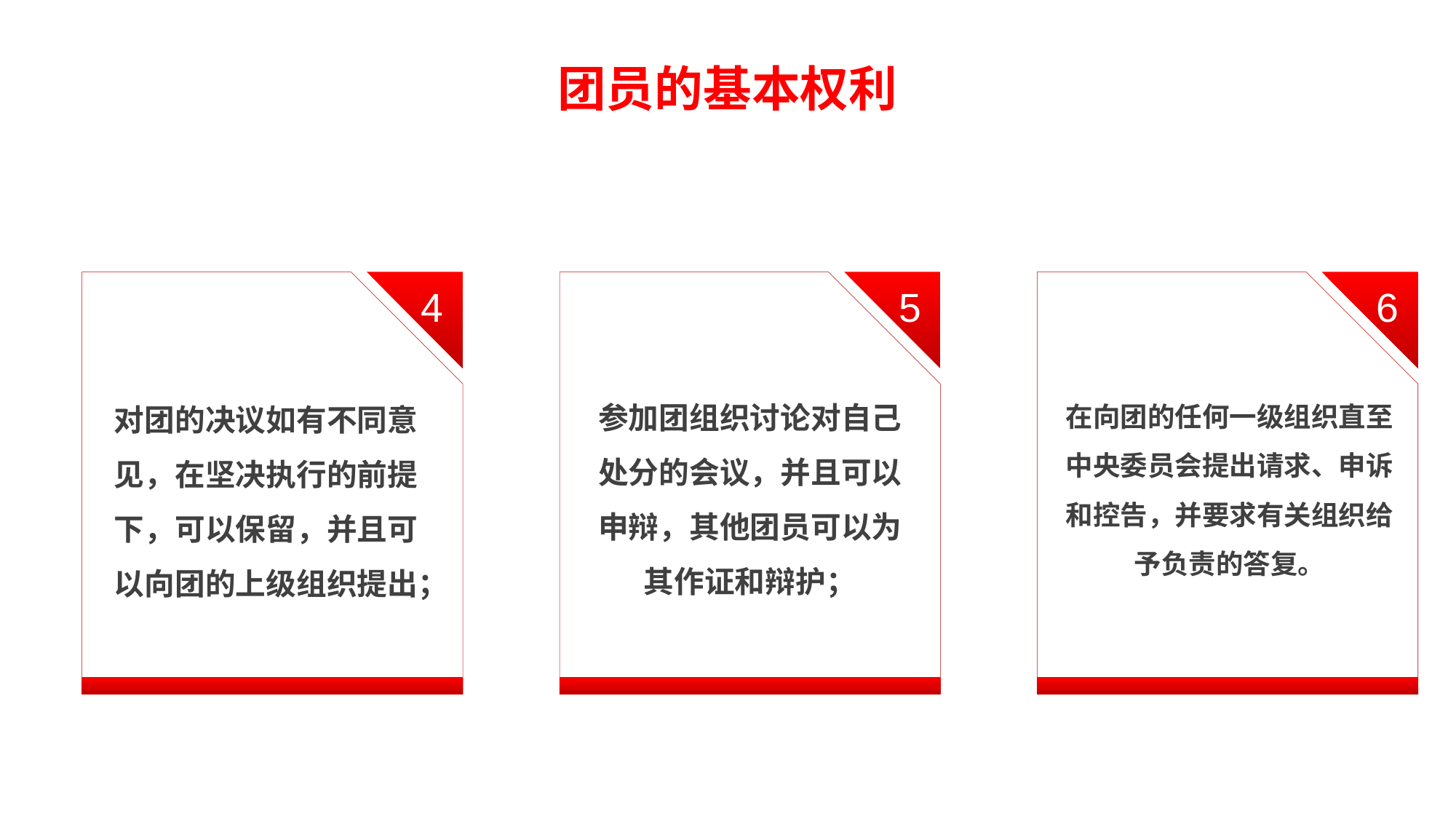

团员的基本权利

4

5

6

参加团组织讨论对自己处分的会议，并且可以申辩，其他团员可以为其作证和辩护；
对团的决议如有不同意见，在坚决执行的前提下，可以保留，并且可以向团的上级组织提出；
在向团的任何一级组织直至中央委员会提出请求、申诉和控告，并要求有关组织给予负责的答复。